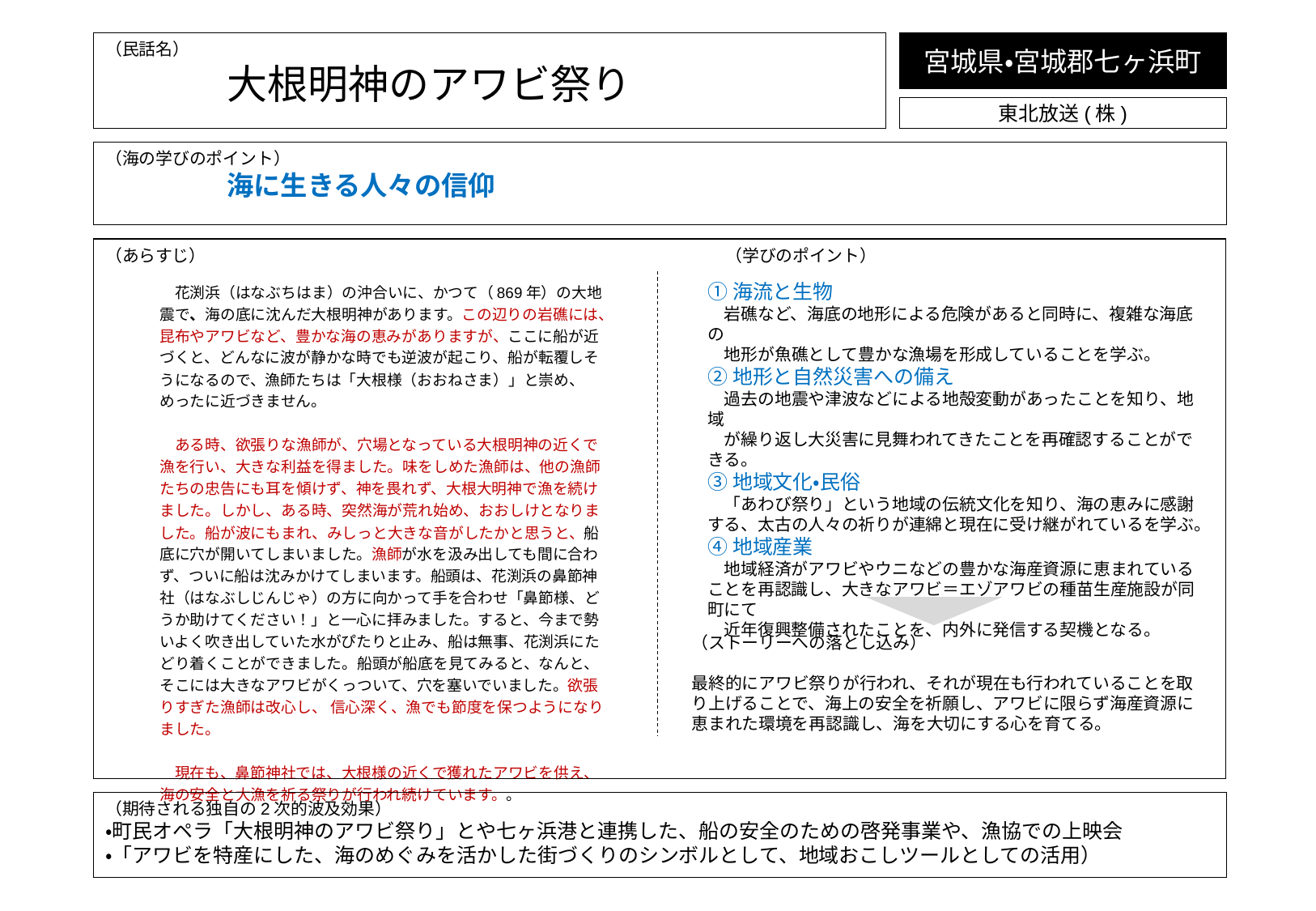

宮城県・宮城郡七ヶ浜町
（民話名）
	大根明神のアワビ祭り
東北放送(株)
（海の学びのポイント）
	海に生きる人々の信仰

（あらすじ）				　　　　　　　　（学びのポイント）

　花渕浜（はなぶちはま）の沖合いに、かつて（869年）の大地震で、海の底に沈んだ大根明神があります。この辺りの岩礁には、昆布やアワビなど、豊かな海の恵みがありますが、ここに船が近づくと、どんなに波が静かな時でも逆波が起こり、船が転覆しそうになるので、漁師たちは「大根様（おおねさま）」と崇め、めったに近づきません。

　ある時、欲張りな漁師が、穴場となっている大根明神の近くで漁を行い、大きな利益を得ました。味をしめた漁師は、他の漁師たちの忠告にも耳を傾けず、神を畏れず、大根大明神で漁を続けました。しかし、ある時、突然海が荒れ始め、おおしけとなりました。船が波にもまれ、みしっと大きな音がしたかと思うと、船底に穴が開いてしまいました。漁師が水を汲み出しても間に合わず、ついに船は沈みかけてしまいます。船頭は、花渕浜の鼻節神社（はなぶしじんじゃ）の方に向かって手を合わせ「鼻節様、どうか助けてください！」と一心に拝みました。すると、今まで勢いよく吹き出していた水がぴたりと止み、船は無事、花渕浜にたどり着くことができました。船頭が船底を見てみると、なんと、そこには大きなアワビがくっついて、穴を塞いでいました。欲張りすぎた漁師は改心し、 信心深く、漁でも節度を保つようになりました。

　現在も、鼻節神社では、大根様の近くで獲れたアワビを供え、海の安全と大漁を祈る祭りが行われ続けています。。
①海流と生物
　岩礁など、海底の地形による危険があると同時に、複雑な海底の
　地形が魚礁として豊かな漁場を形成していることを学ぶ。
②地形と自然災害への備え
　過去の地震や津波などによる地殻変動があったことを知り、地域
　が繰り返し大災害に見舞われてきたことを再確認することができる。
③地域文化・民俗
　「あわび祭り」という地域の伝統文化を知り、海の恵みに感謝する、太古の人々の祈りが連綿と現在に受け継がれているを学ぶ。
④地域産業
　地域経済がアワビやウニなどの豊かな海産資源に恵まれていることを再認識し、大きなアワビ＝エゾアワビの種苗生産施設が同町にて
　近年復興整備されたことを、内外に発信する契機となる。

（ストーリーへの落とし込み）

最終的にアワビ祭りが行われ、それが現在も行われていることを取り上げることで、海上の安全を祈願し、アワビに限らず海産資源に恵まれた環境を再認識し、海を大切にする心を育てる。
（期待される独自の2次的波及効果）
・町民オペラ「大根明神のアワビ祭り」とや七ヶ浜港と連携した、船の安全のための啓発事業や、漁協での上映会
・「アワビを特産にした、海のめぐみを活かした街づくりのシンボルとして、地域おこしツールとしての活用）